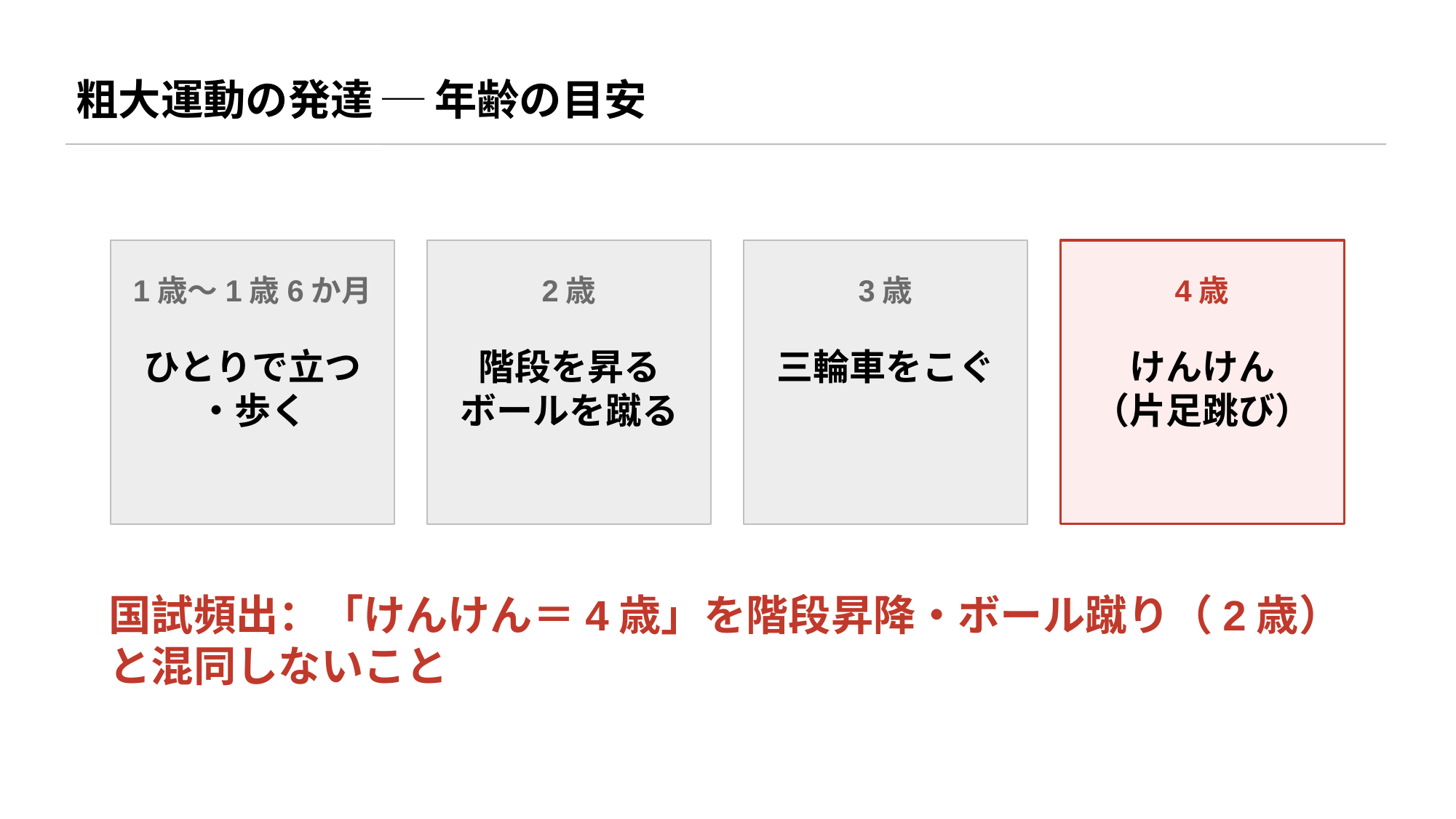

粗大運動の発達 ─ 年齢の目安

1歳〜1歳6か月
2歳
3歳
4歳
ひとりで立つ・歩く
階段を昇る
ボールを蹴る
三輪車をこぐ
けんけん
（片足跳び）
国試頻出：「けんけん＝4歳」を階段昇降・ボール蹴り（2歳）と混同しないこと